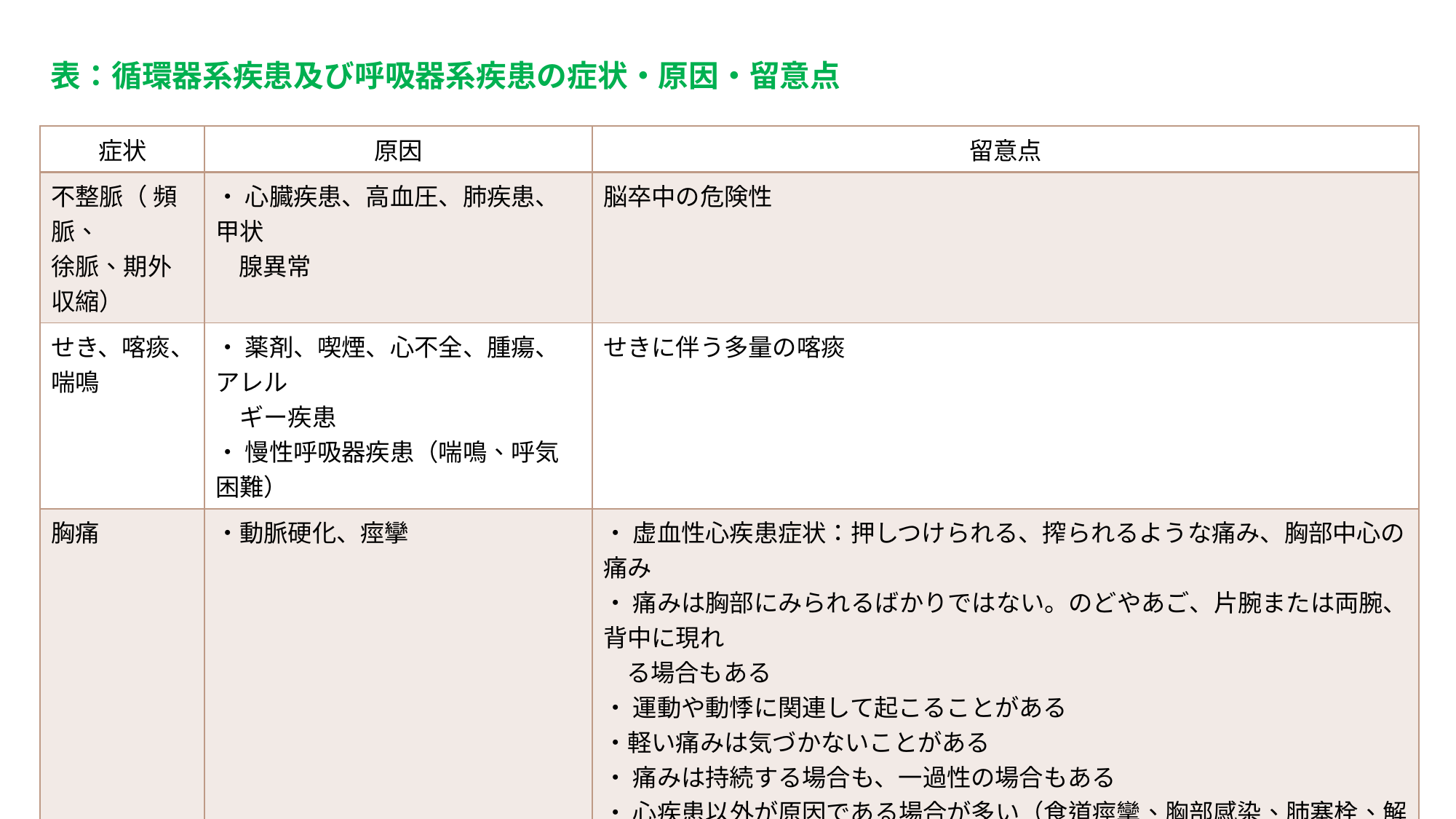

表：循環器系疾患及び呼吸器系疾患の症状・原因・留意点
| 症状 | 原因 | 留意点 |
| --- | --- | --- |
| 不整脈（ 頻脈、 徐脈、期外収縮） | ・ 心臓疾患、高血圧、肺疾患、甲状 腺異常 | 脳卒中の危険性 |
| せき、喀痰、喘鳴 | ・ 薬剤、喫煙、心不全、腫瘍、アレル 　ギー疾患 ・ 慢性呼吸器疾患（喘鳴、呼気困難） | せきに伴う多量の喀痰 |
| 胸痛 | ・動脈硬化、痙攣 | ・ 虚血性心疾患症状：押しつけられる、搾られるような痛み、胸部中心の痛み ・ 痛みは胸部にみられるばかりではない。のどやあご、片腕または両腕、背中に現れ　 る場合もある ・ 運動や動悸に関連して起こることがある ・軽い痛みは気づかないことがある ・ 痛みは持続する場合も、一過性の場合もある ・ 心疾患以外が原因である場合が多い（食道痙攣、胸部感染、肺塞栓、解離性 動脈瘤、肋間関節炎等） |
| めまい、意識喪失 | ・ 循環器系に問題がある場合が多い ・ 体位の変化に伴う血圧低下 ・薬剤の副作用 ・ 心臓発作、心弁膜症、不整脈、循 環器系反射など | ・ 意識が失われそうな感じ、もしくは意識喪失は注意が必要 |